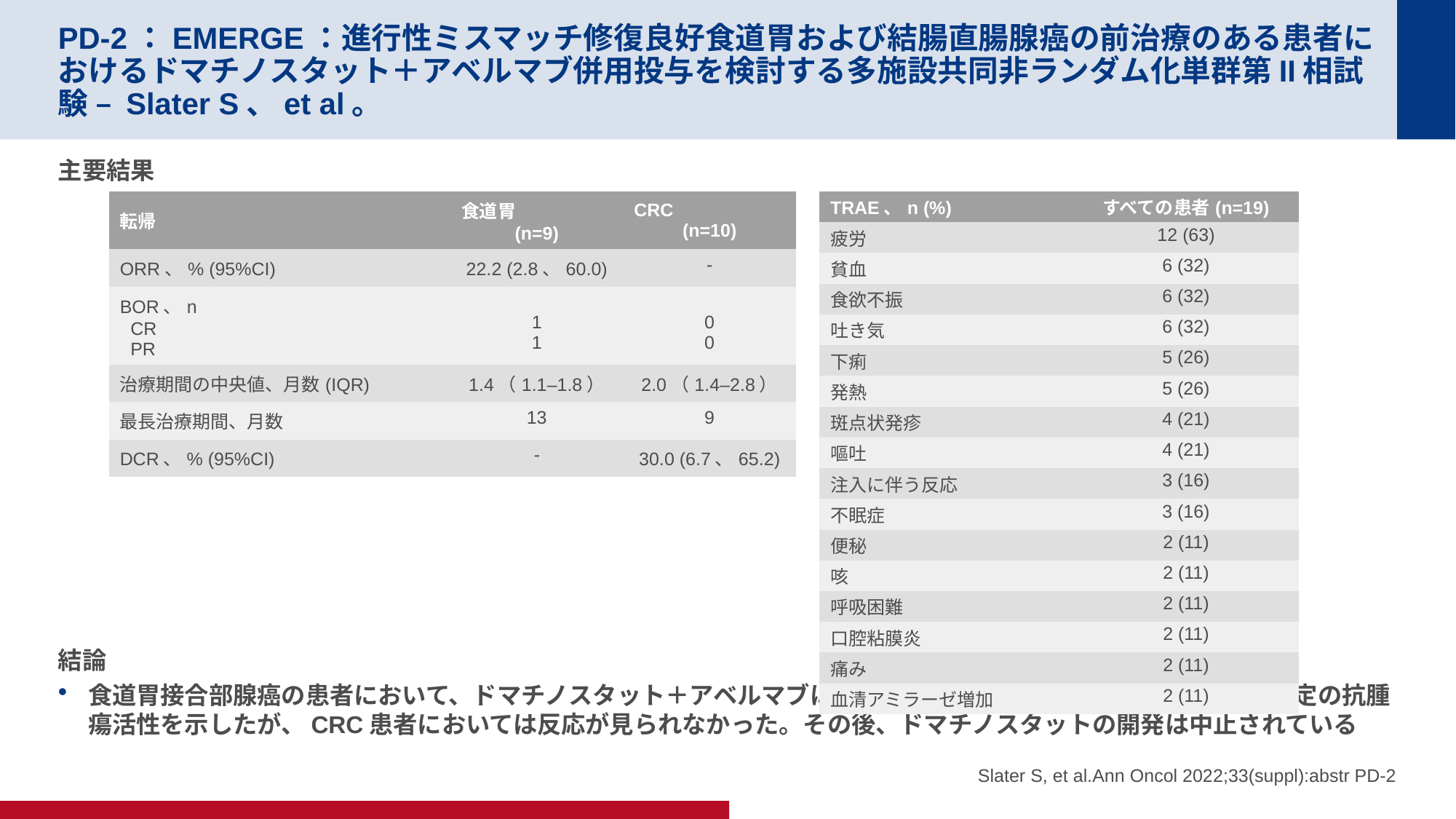

# PD-2：EMERGE：進行性ミスマッチ修復良好食道胃および結腸直腸腺癌の前治療のある患者におけるドマチノスタット＋アベルマブ併用投与を検討する多施設共同非ランダム化単群第II相試験 – Slater S、et al。
主要結果
結論
食道胃接合部腺癌の患者において、ドマチノスタット＋アベルマブは管理可能な安全性プロファイルを有する一定の抗腫瘍活性を示したが、CRC患者においては反応が見られなかった。その後、ドマチノスタットの開発は中止されている
| 転帰 | 食道胃 (n=9) | CRC (n=10) |
| --- | --- | --- |
| ORR、% (95%CI) | 22.2 (2.8、60.0) | - |
| BOR、n CR PR | 1 1 | 0 0 |
| 治療期間の中央値、月数(IQR) | 1.4（1.1–1.8） | 2.0（1.4–2.8） |
| 最長治療期間、月数 | 13 | 9 |
| DCR、% (95%CI) | - | 30.0 (6.7、65.2) |
| TRAE、n (%) | すべての患者(n=19) |
| --- | --- |
| 疲労 | 12 (63) |
| 貧血 | 6 (32) |
| 食欲不振 | 6 (32) |
| 吐き気 | 6 (32) |
| 下痢 | 5 (26) |
| 発熱 | 5 (26) |
| 斑点状発疹 | 4 (21) |
| 嘔吐 | 4 (21) |
| 注入に伴う反応 | 3 (16) |
| 不眠症 | 3 (16) |
| 便秘 | 2 (11) |
| 咳 | 2 (11) |
| 呼吸困難 | 2 (11) |
| 口腔粘膜炎 | 2 (11) |
| 痛み | 2 (11) |
| 血清アミラーゼ増加 | 2 (11) |
Slater S, et al.Ann Oncol 2022;33(suppl):abstr PD-2